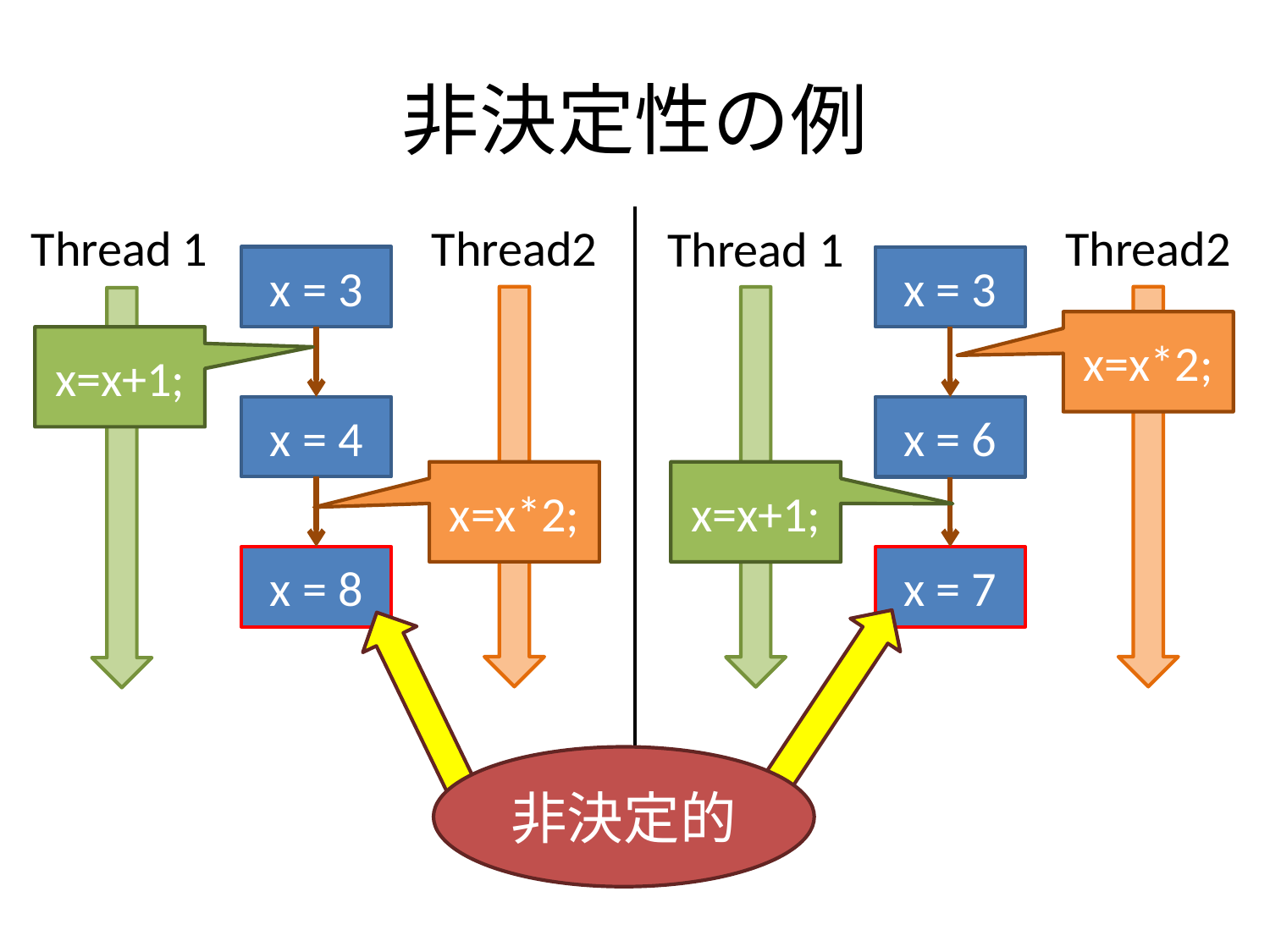

# 非決定性の例
Thread 1
Thread2
Thread2
Thread 1
x = 3
x = 3

x=x*2;
x=x+1;
x = 4
x = 6
x=x*2;
x=x+1;
x = 8
x = 7

非決定的